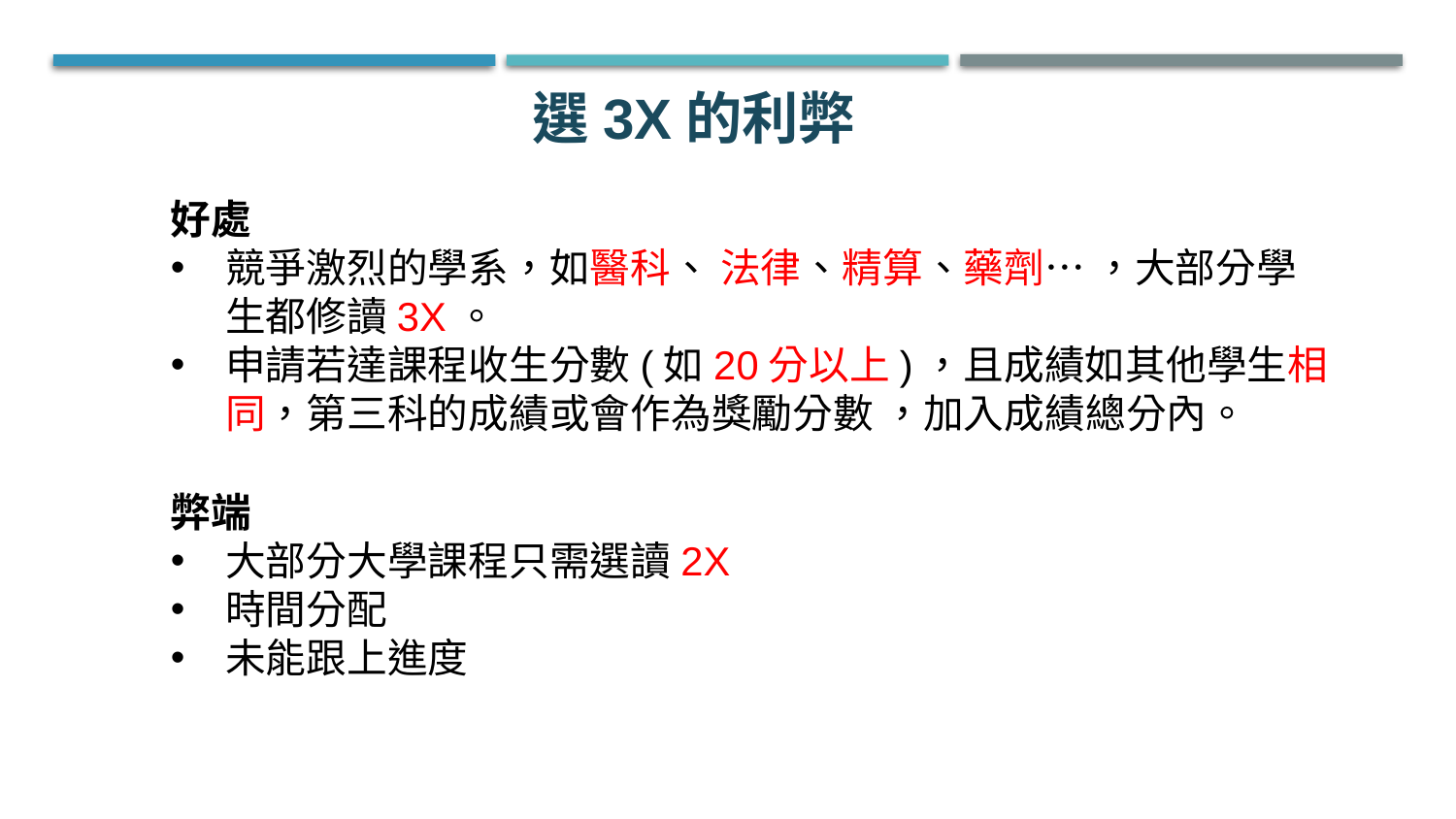

選3X的利弊
好處
競爭激烈的學系，如醫科、 法律、精算、藥劑… ，大部分學生都修讀3X。
申請若達課程收生分數(如20分以上)，且成績如其他學生相同，第三科的成績或會作為獎勵分數 ，加入成績總分內。

弊端
大部分大學課程只需選讀2X
時間分配
未能跟上進度